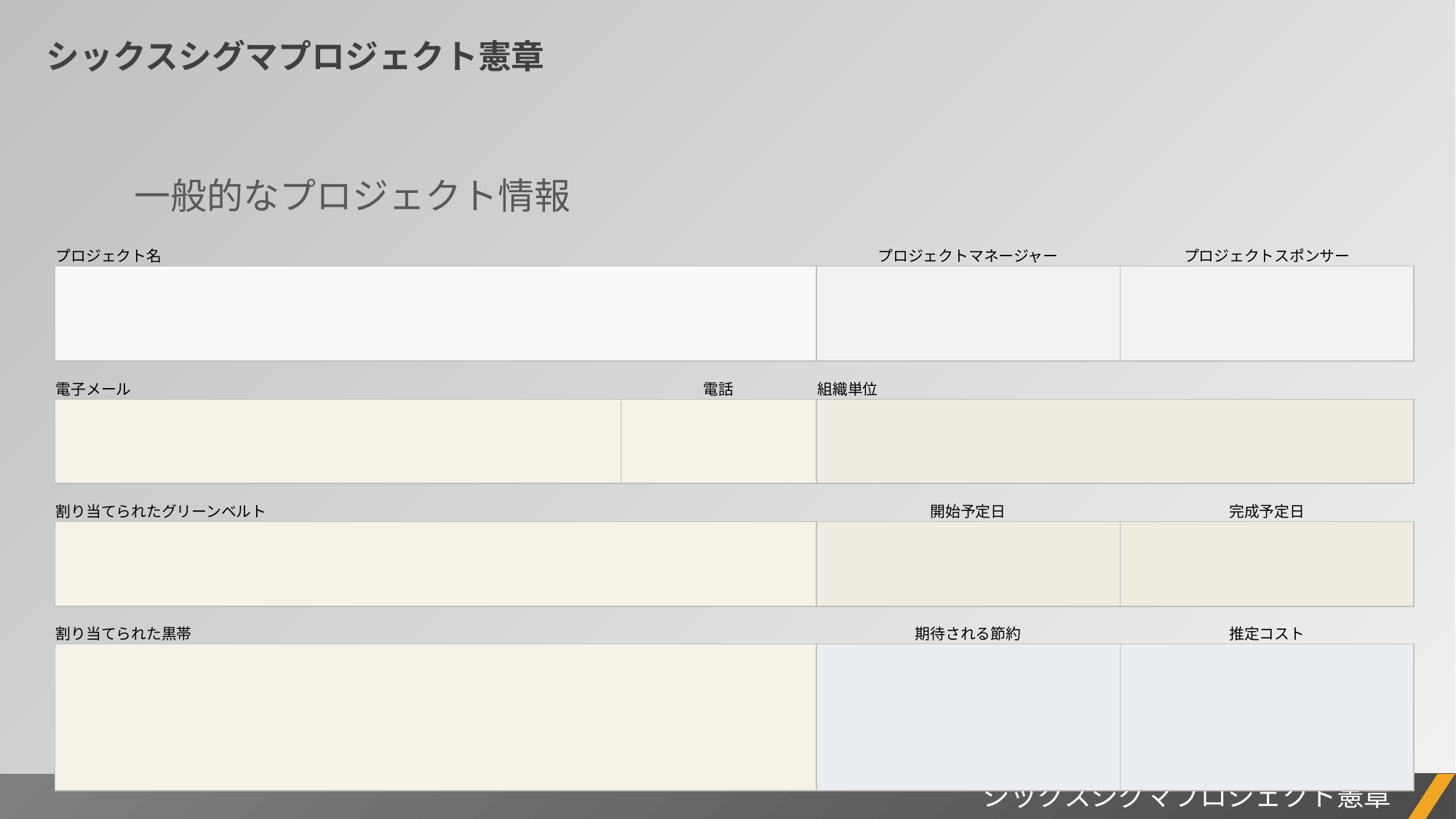

シックスシグマプロジェクト憲章
一般的なプロジェクト情報
|  | プロジェクト名 |  |  | プロジェクトマネージャー | プロジェクトスポンサー |
| --- | --- | --- | --- | --- | --- |
|  |  |  |  |  |  |
|  | 電子メール |  | 電話 | 組織単位 |  |
|  |  |  |  |  |  |
|  | 割り当てられたグリーンベルト |  |  | 開始予定日 | 完成予定日 |
|  |  |  |  |  |  |
|  | 割り当てられた黒帯 |  |  | 期待される節約 | 推定コスト |
|  |  |  |  |  |  |
シックスシグマプロジェクト憲章